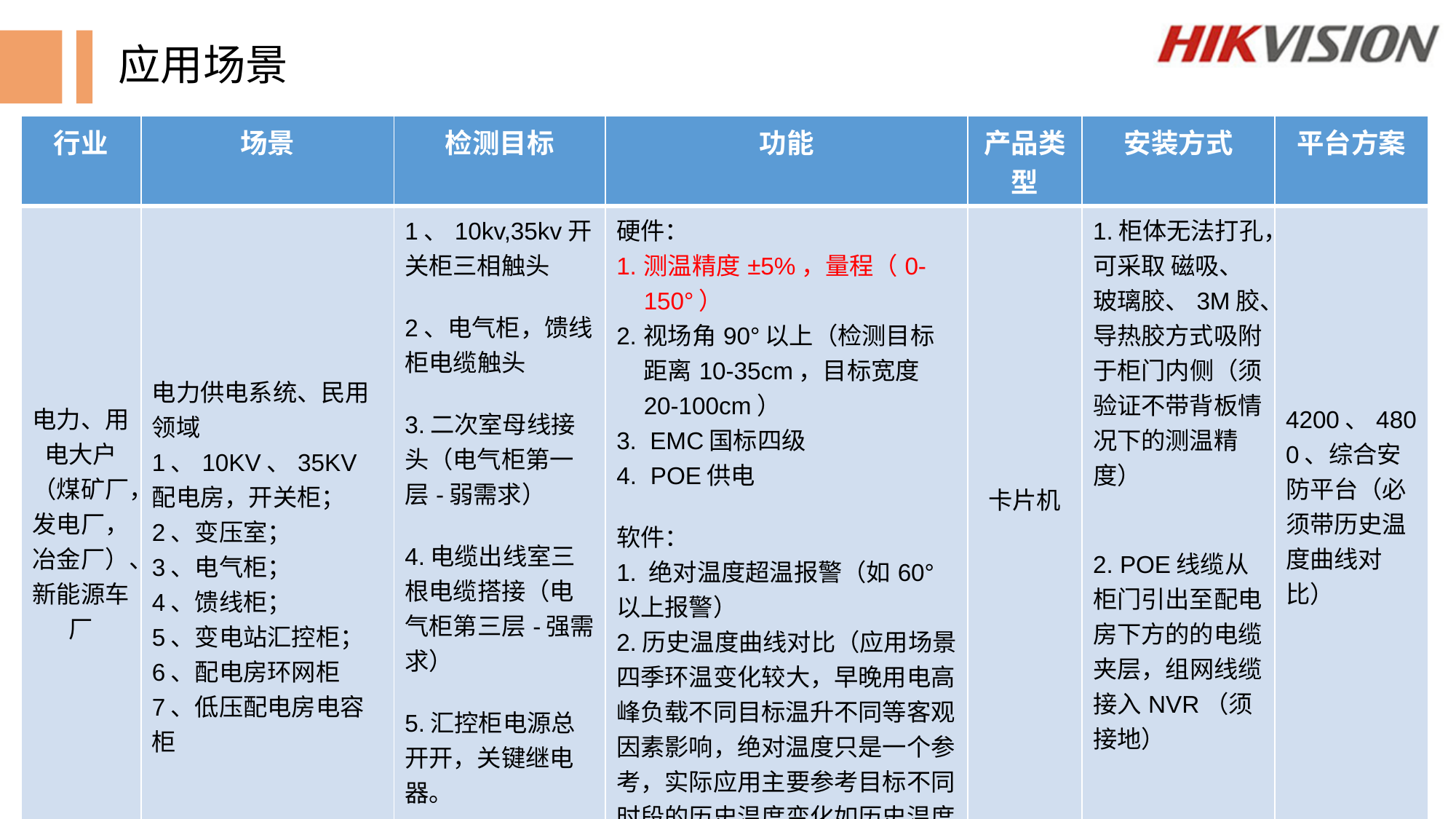

# 应用场景
| 行业 | 场景 | 检测目标 | 功能 | 产品类型 | 安装方式 | 平台方案 |
| --- | --- | --- | --- | --- | --- | --- |
| 电力、用电大户（煤矿厂，发电厂，冶金厂）、新能源车厂 | 电力供电系统、民用领域 1、10KV、35KV配电房，开关柜； 2、变压室； 3、电气柜； 4、馈线柜； 5、变电站汇控柜； 6、配电房环网柜 7、低压配电房电容柜 | 1、10kv,35kv开关柜三相触头 2、电气柜，馈线柜电缆触头 3.二次室母线接头（电气柜第一层-弱需求） 4.电缆出线室三根电缆搭接（电气柜第三层-强需求） 5.汇控柜电源总开开，关键继电器。 | 硬件： 测温精度±5%，量程（0-150°） 视场角90°以上（检测目标距离10-35cm，目标宽度20-100cm） 3. EMC国标四级 POE供电 软件： 1. 绝对温度超温报警（如60°以上报警） 2.历史温度曲线对比（应用场景四季环温变化较大，早晚用电高峰负载不同目标温升不同等客观因素影响，绝对温度只是一个参考，实际应用主要参考目标不同时段的历史温度变化如历史温度出现明显异常，温度未达到超温报警阈值必须报警 | 卡片机 | 1.柜体无法打孔，可采取 磁吸、玻璃胶、3M胶、导热胶方式吸附于柜门内侧（须验证不带背板情况下的测温精度） 2. POE线缆从柜门引出至配电房下方的的电缆夹层，组网线缆接入NVR（须接地） | 4200、4800、综合安防平台（必须带历史温度曲线对比） |